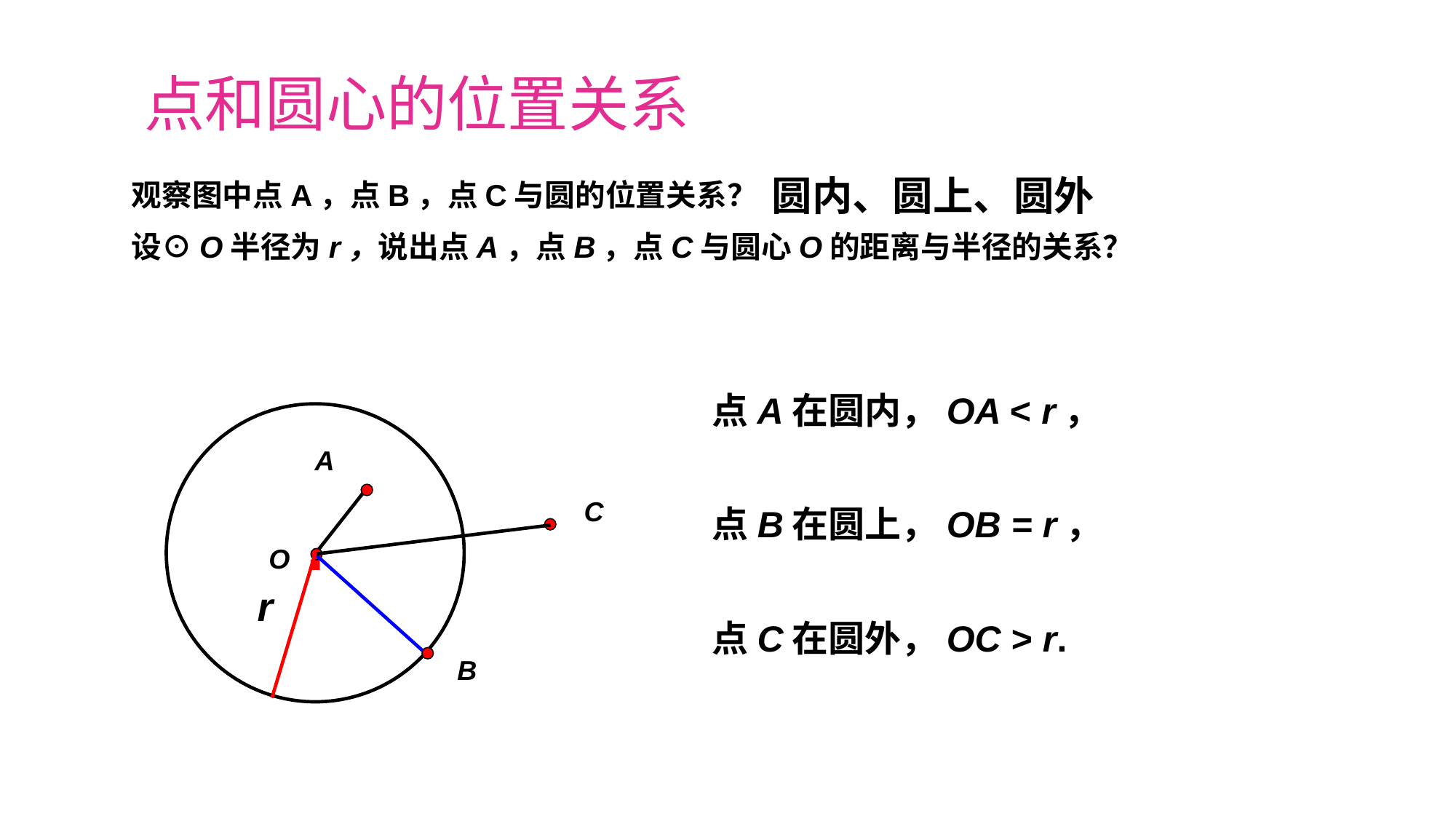

点和圆心的位置关系
圆内、圆上、圆外
观察图中点A，点B，点C与圆的位置关系？
设⊙O半径为r，说出点A，点B，点C与圆心O的距离与半径的关系？
点A在圆内，OA < r，
·
A

C
点B在圆上，OB = r，

O

r
点C在圆外，OC > r.

B